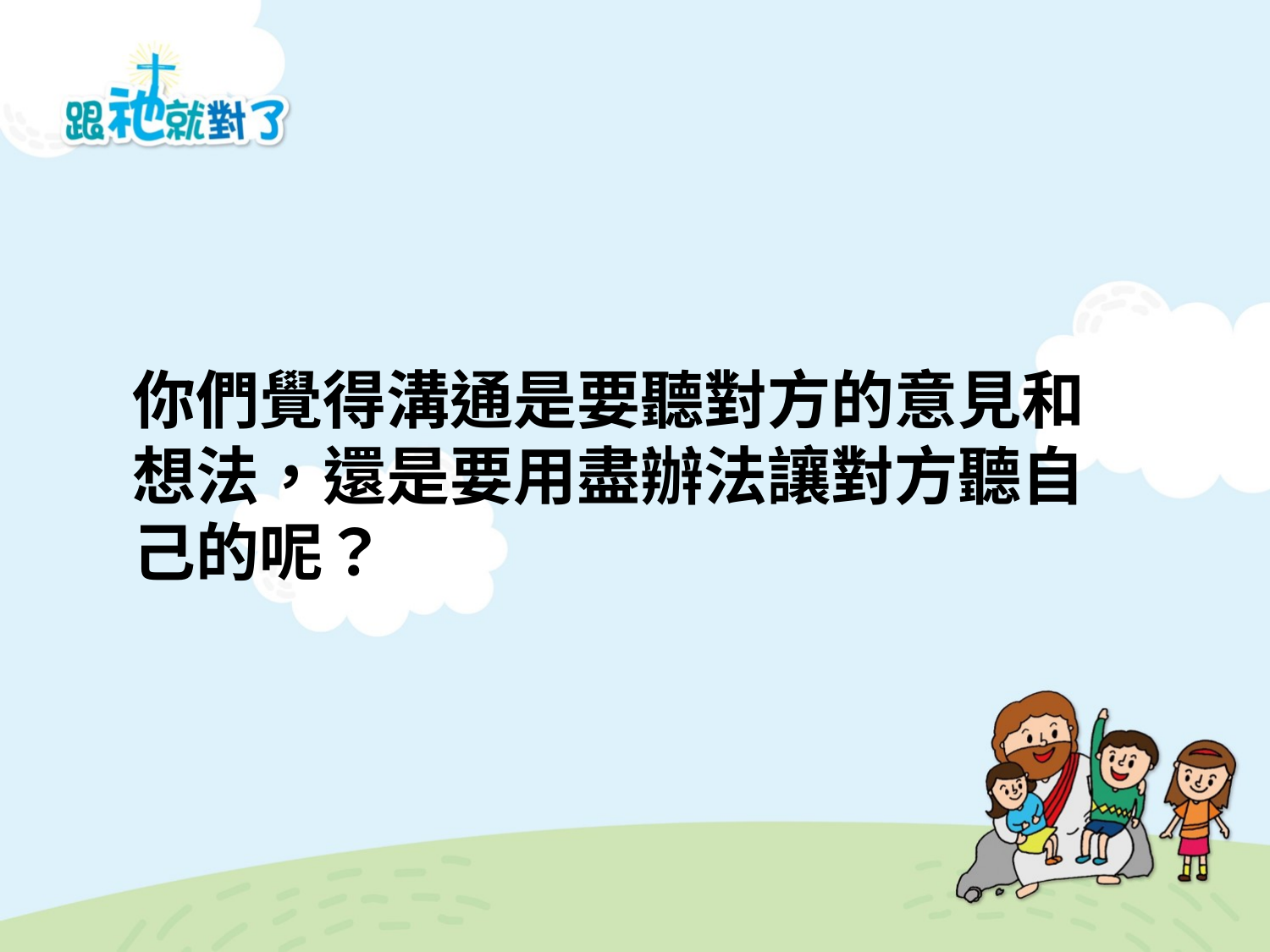

你們覺得溝通是要聽對方的意見和想法，還是要用盡辦法讓對方聽自己的呢？